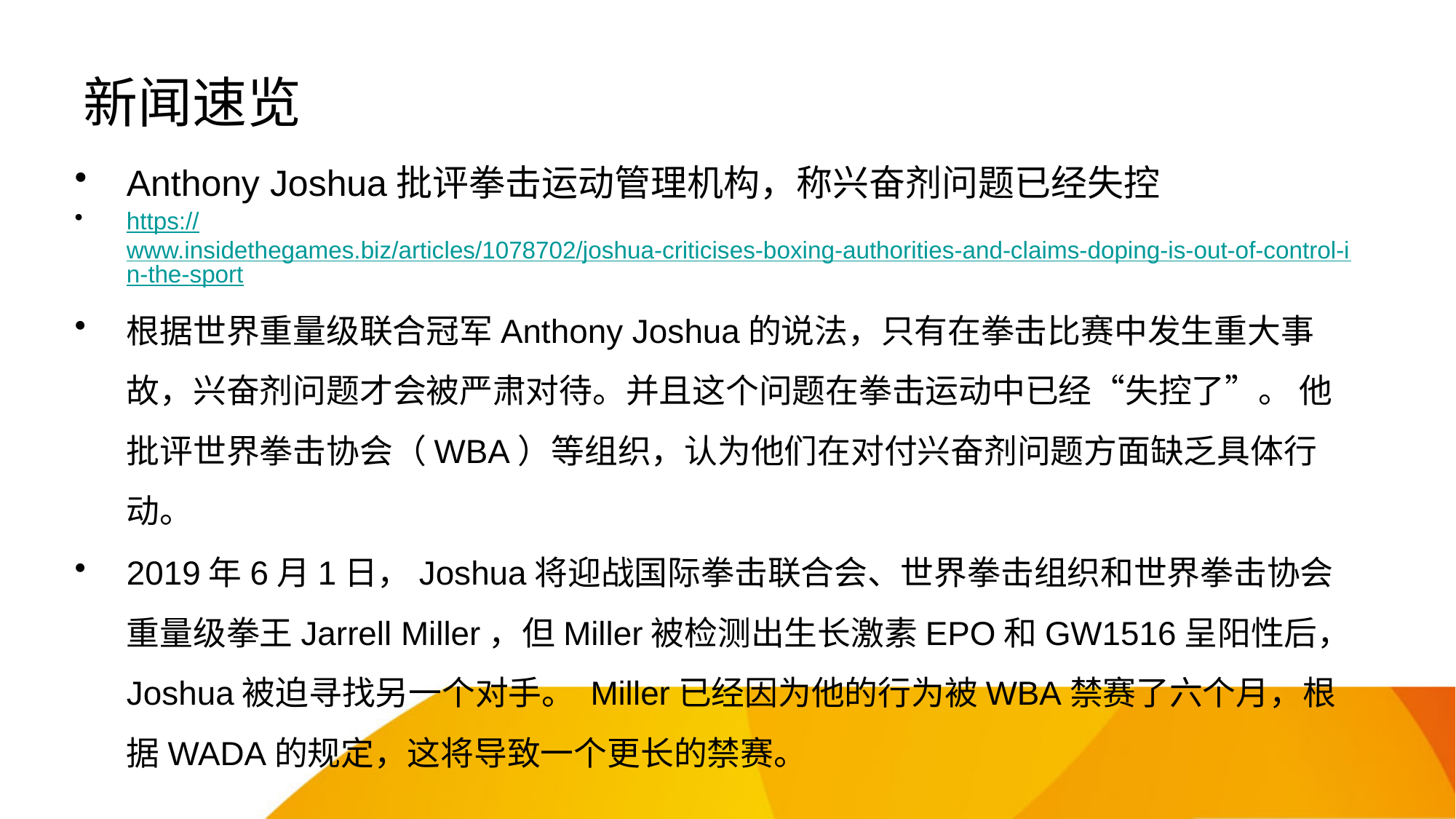

# 新闻速览
Anthony Joshua批评拳击运动管理机构，称兴奋剂问题已经失控
https://www.insidethegames.biz/articles/1078702/joshua-criticises-boxing-authorities-and-claims-doping-is-out-of-control-in-the-sport
根据世界重量级联合冠军Anthony Joshua的说法，只有在拳击比赛中发生重大事故，兴奋剂问题才会被严肃对待。并且这个问题在拳击运动中已经“失控了”。 他批评世界拳击协会（WBA）等组织，认为他们在对付兴奋剂问题方面缺乏具体行动。
2019年6月1日，Joshua将迎战国际拳击联合会、世界拳击组织和世界拳击协会重量级拳王Jarrell Miller，但Miller被检测出生长激素EPO和GW1516呈阳性后， Joshua被迫寻找另一个对手。 Miller已经因为他的行为被WBA禁赛了六个月，根据WADA的规定，这将导致一个更长的禁赛。